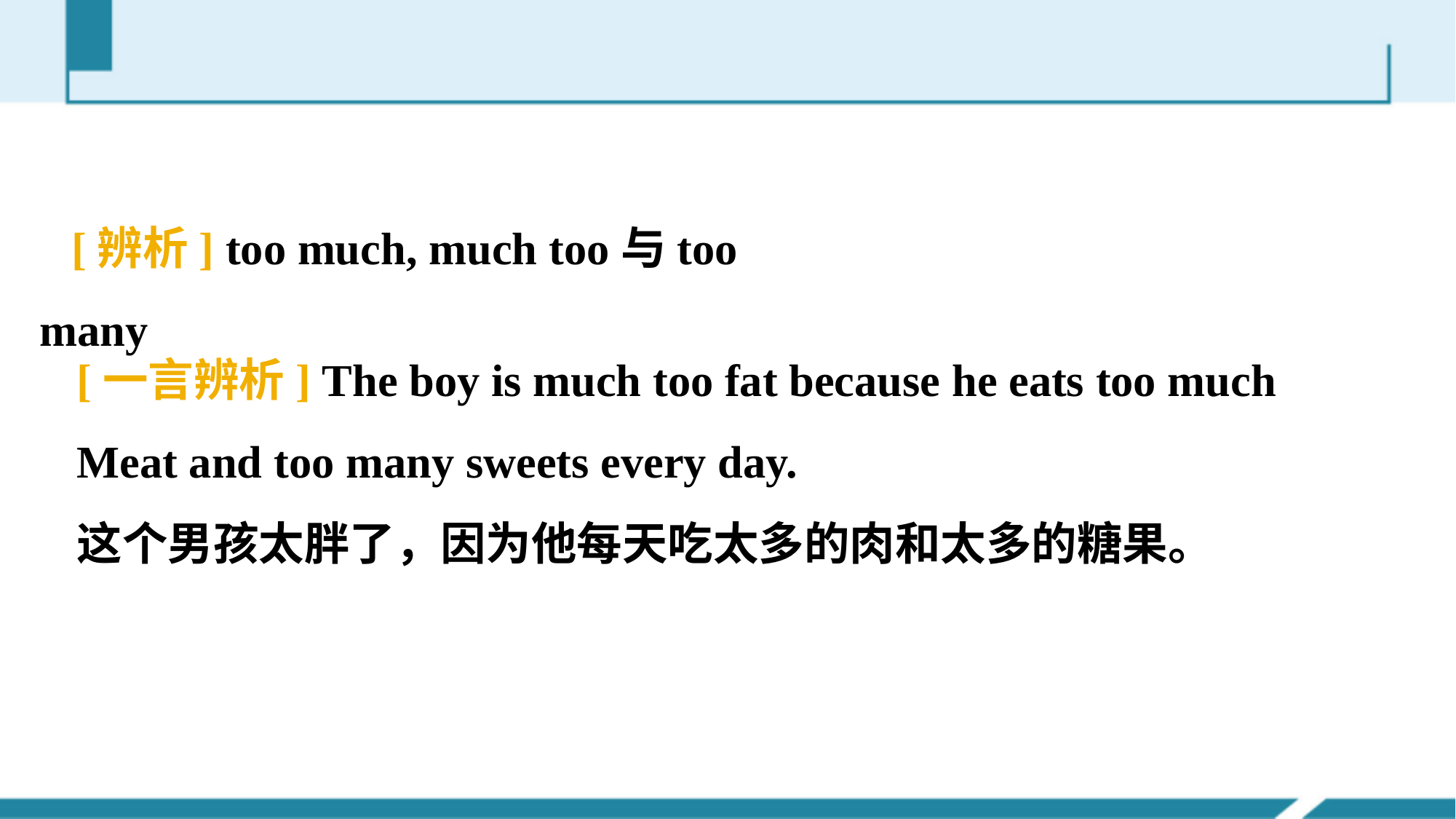

#
[辨析] too much, much too与too many
[一言辨析] The boy is much too fat because he eats too much
Meat and too many sweets every day.
这个男孩太胖了，因为他每天吃太多的肉和太多的糖果。